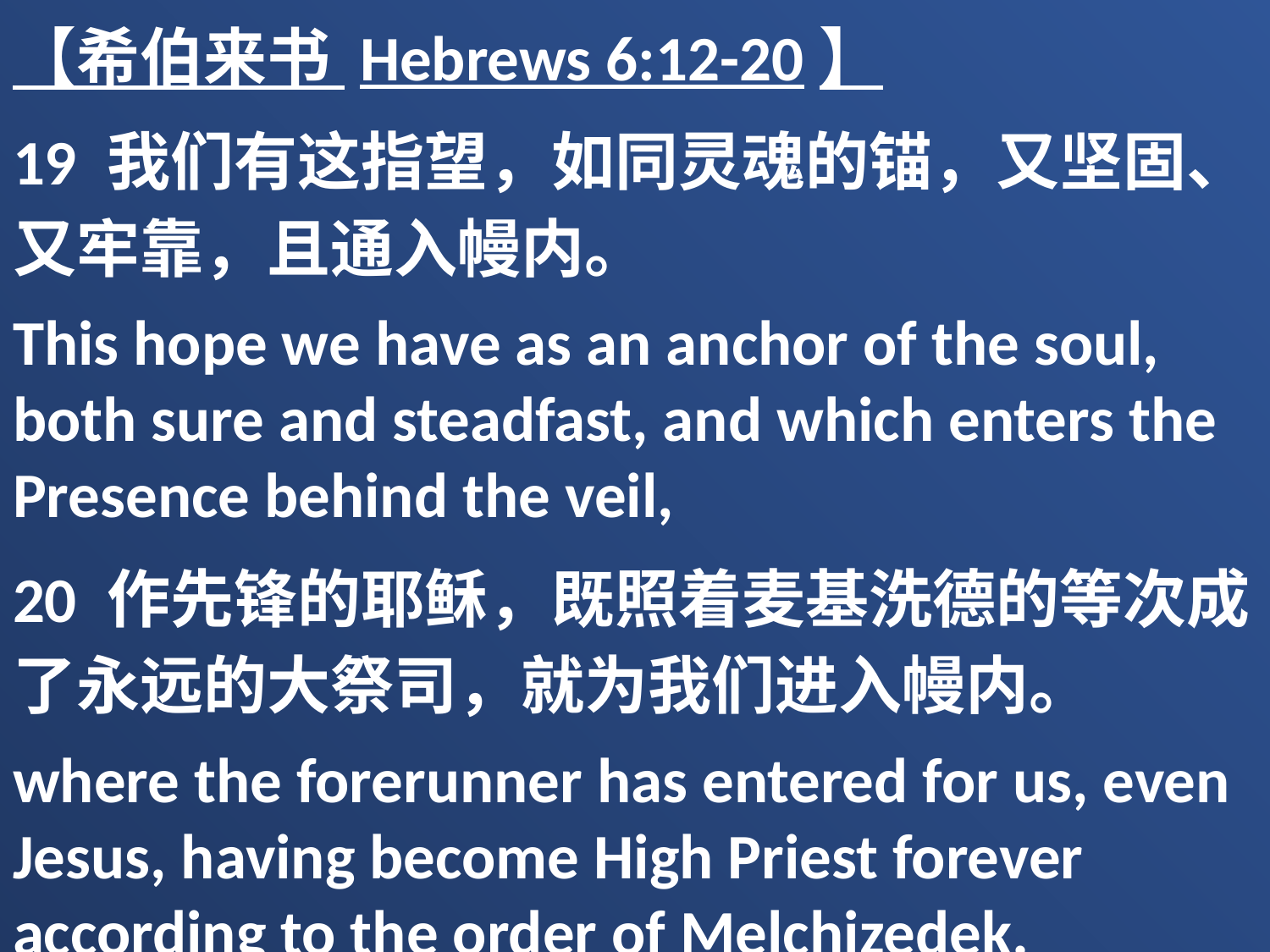

【希伯来书 Hebrews 6:12-20】
19 我们有这指望，如同灵魂的锚，又坚固、又牢靠，且通入幔内。
This hope we have as an anchor of the soul, both sure and steadfast, and which enters the Presence behind the veil,
20 作先锋的耶稣，既照着麦基洗德的等次成了永远的大祭司，就为我们进入幔内。
where the forerunner has entered for us, even Jesus, having become High Priest forever according to the order of Melchizedek.